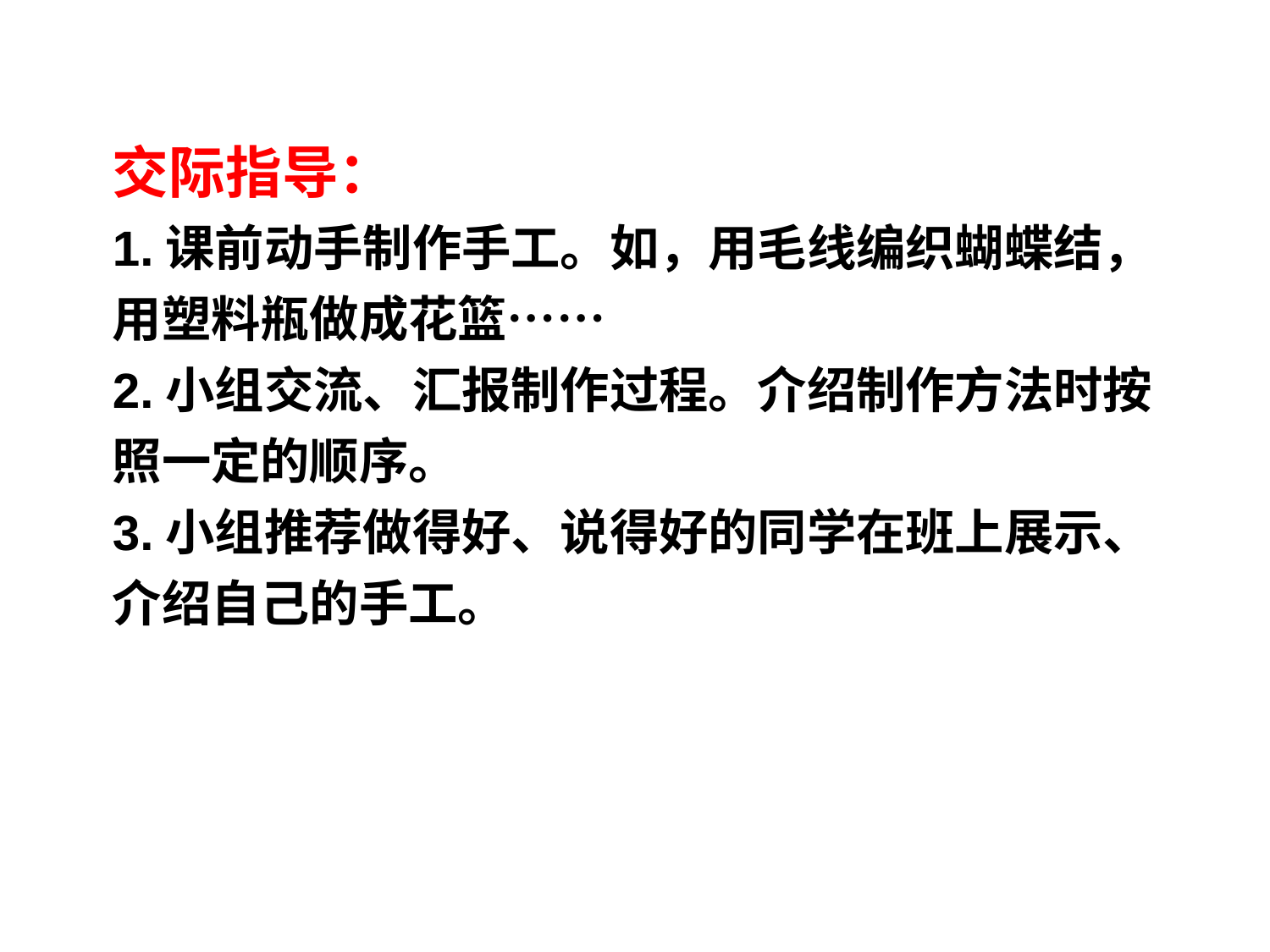

交际指导：
1.课前动手制作手工。如，用毛线编织蝴蝶结，用塑料瓶做成花篮……
2.小组交流、汇报制作过程。介绍制作方法时按照一定的顺序。
3.小组推荐做得好、说得好的同学在班上展示、介绍自己的手工。